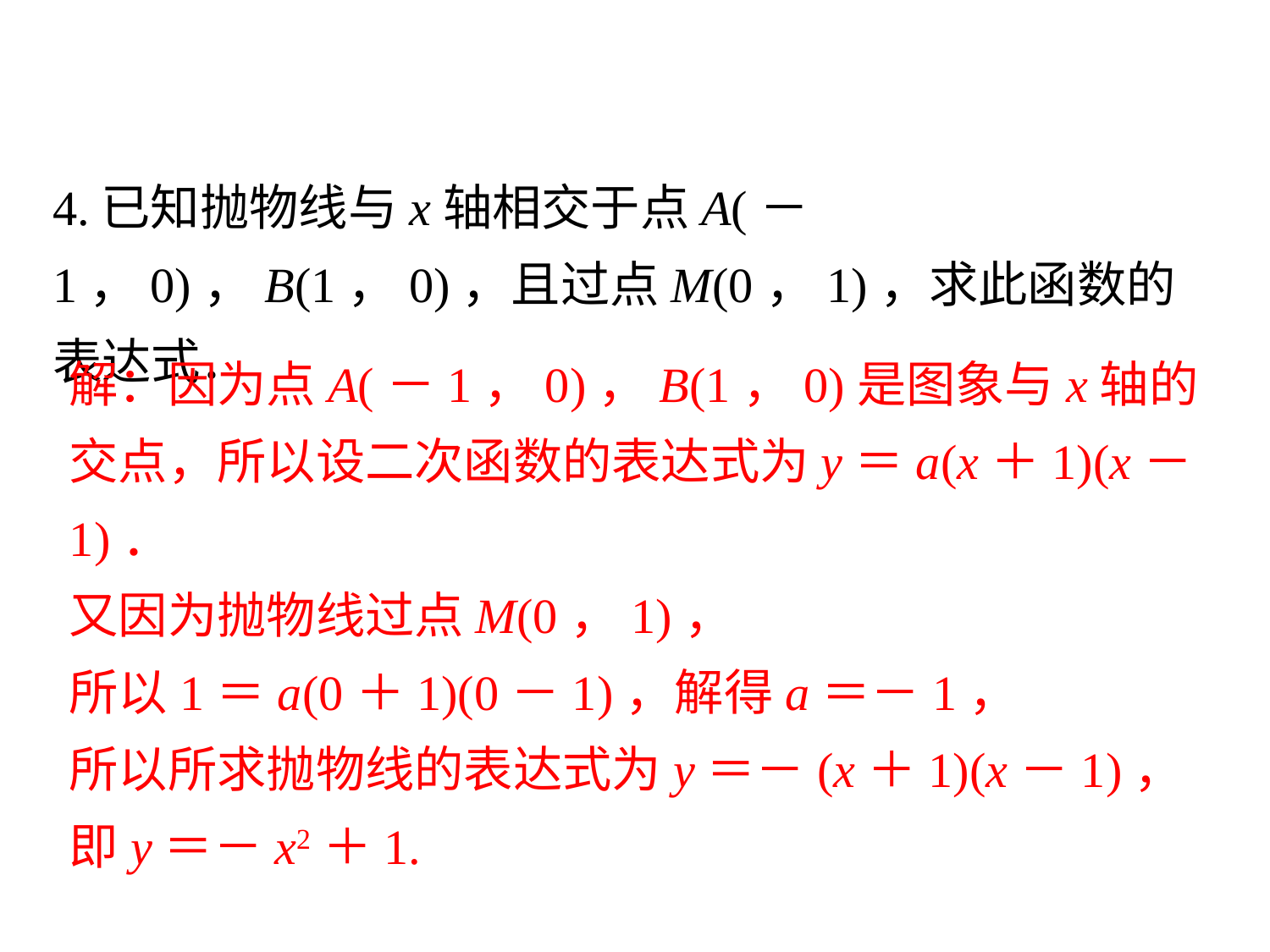

4.已知抛物线与x轴相交于点A(－1，0)，B(1，0)，且过点M(0，1)，求此函数的表达式．
解：因为点A(－1，0)，B(1，0)是图象与x轴的交点，所以设二次函数的表达式为y＝a(x＋1)(x－1)．
又因为抛物线过点M(0，1)，
所以1＝a(0＋1)(0－1)，解得a＝－1，
所以所求抛物线的表达式为y＝－(x＋1)(x－1)，
即y＝－x2＋1.